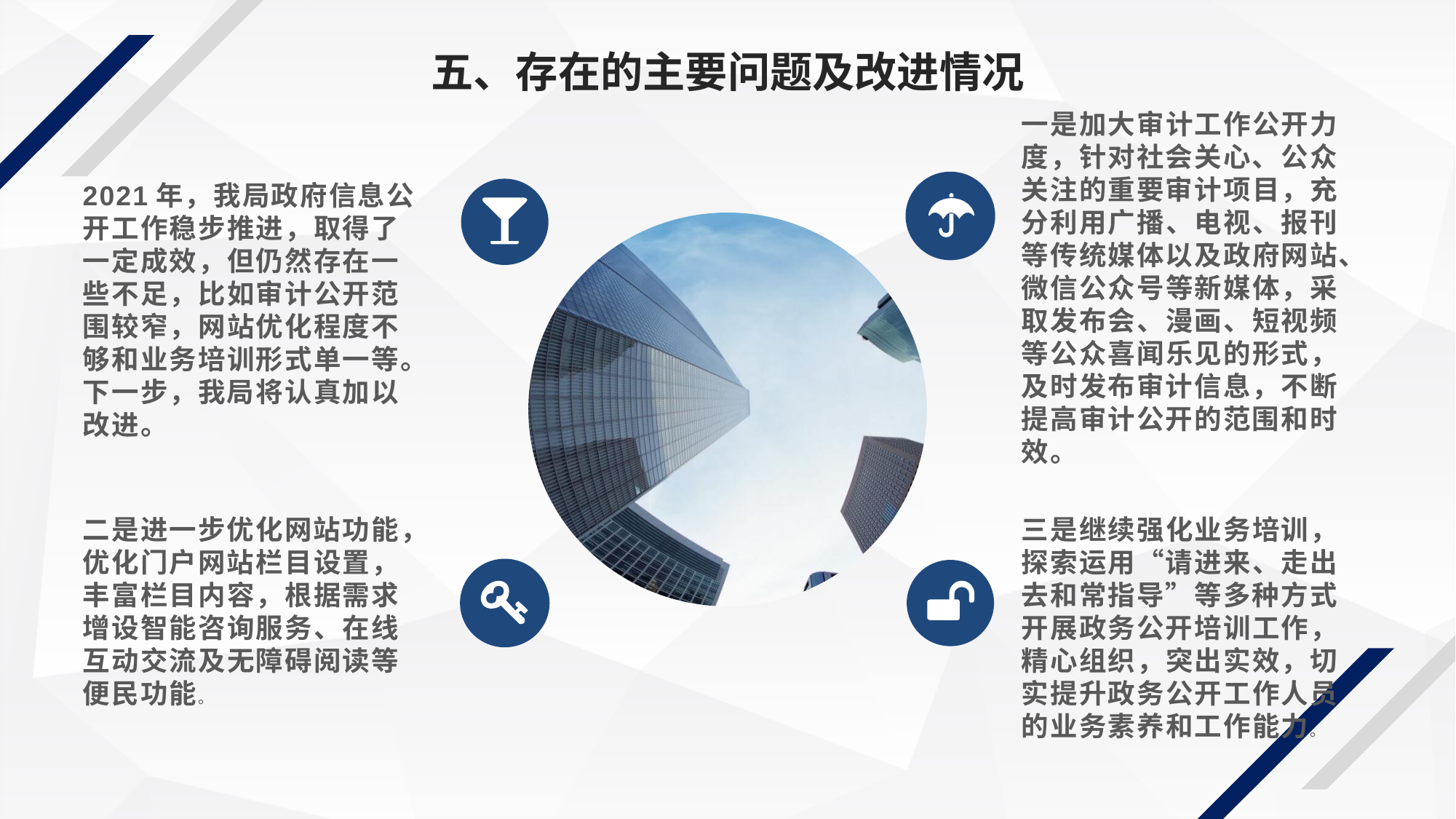

五、存在的主要问题及改进情况
一是加大审计工作公开力度，针对社会关心、公众关注的重要审计项目，充分利用广播、电视、报刊等传统媒体以及政府网站、微信公众号等新媒体，采取发布会、漫画、短视频等公众喜闻乐见的形式，及时发布审计信息，不断提高审计公开的范围和时效。

2021年，我局政府信息公开工作稳步推进，取得了一定成效，但仍然存在一些不足，比如审计公开范围较窄，网站优化程度不够和业务培训形式单一等。下一步，我局将认真加以改进。

二是进一步优化网站功能，优化门户网站栏目设置，丰富栏目内容，根据需求增设智能咨询服务、在线互动交流及无障碍阅读等便民功能。
三是继续强化业务培训，探索运用“请进来、走出去和常指导”等多种方式开展政务公开培训工作，精心组织，突出实效，切实提升政务公开工作人员的业务素养和工作能力。